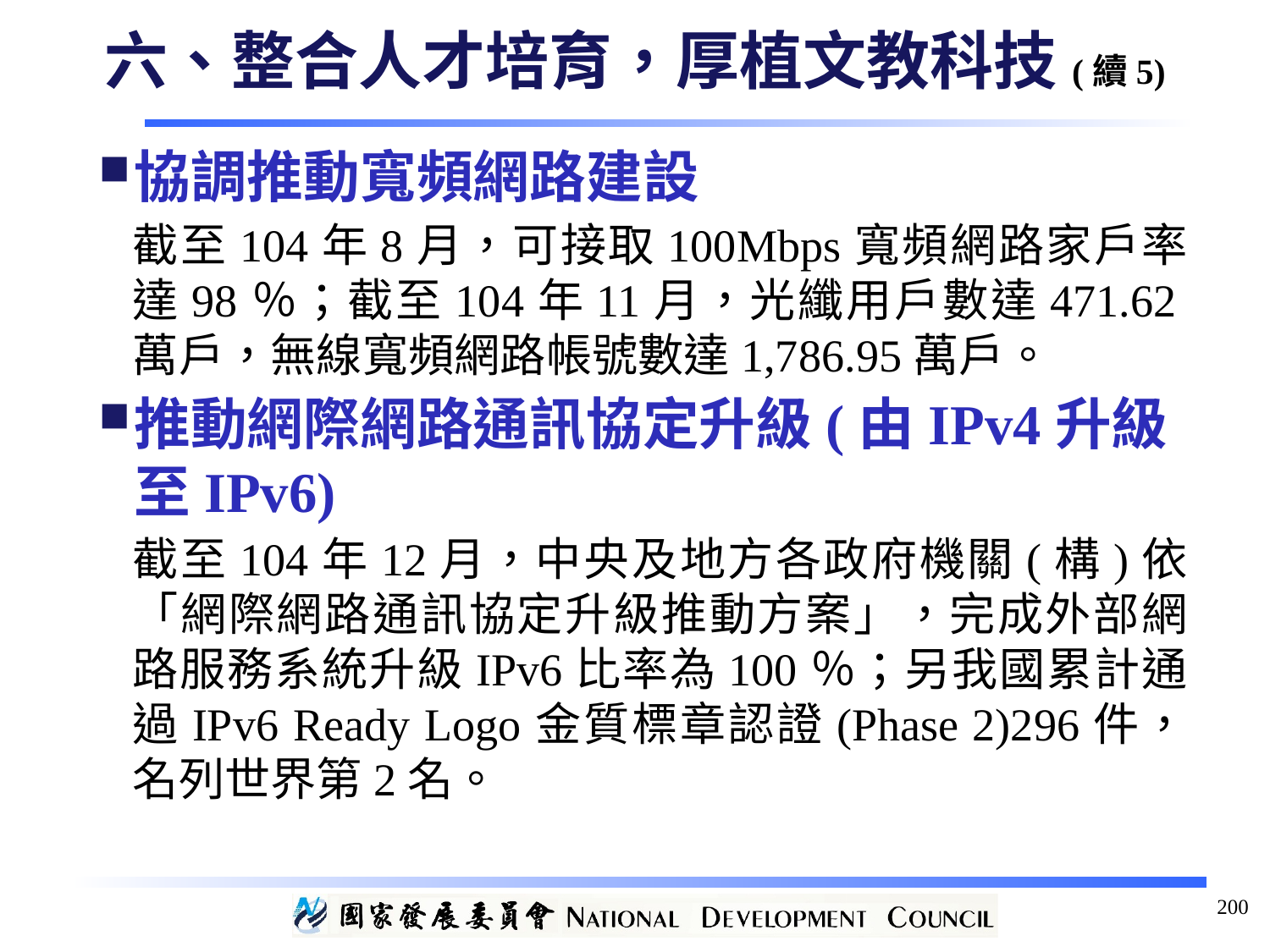

六、整合人才培育，厚植文教科技(續5)
協調推動寬頻網路建設
截至104年8月，可接取100Mbps寬頻網路家戶率達98％；截至104年11月，光纖用戶數達471.62萬戶，無線寬頻網路帳號數達1,786.95萬戶。
推動網際網路通訊協定升級(由IPv4升級至IPv6)
截至104年12月，中央及地方各政府機關(構)依「網際網路通訊協定升級推動方案」，完成外部網路服務系統升級IPv6比率為100％；另我國累計通過IPv6 Ready Logo金質標章認證(Phase 2)296件，名列世界第2名。
200